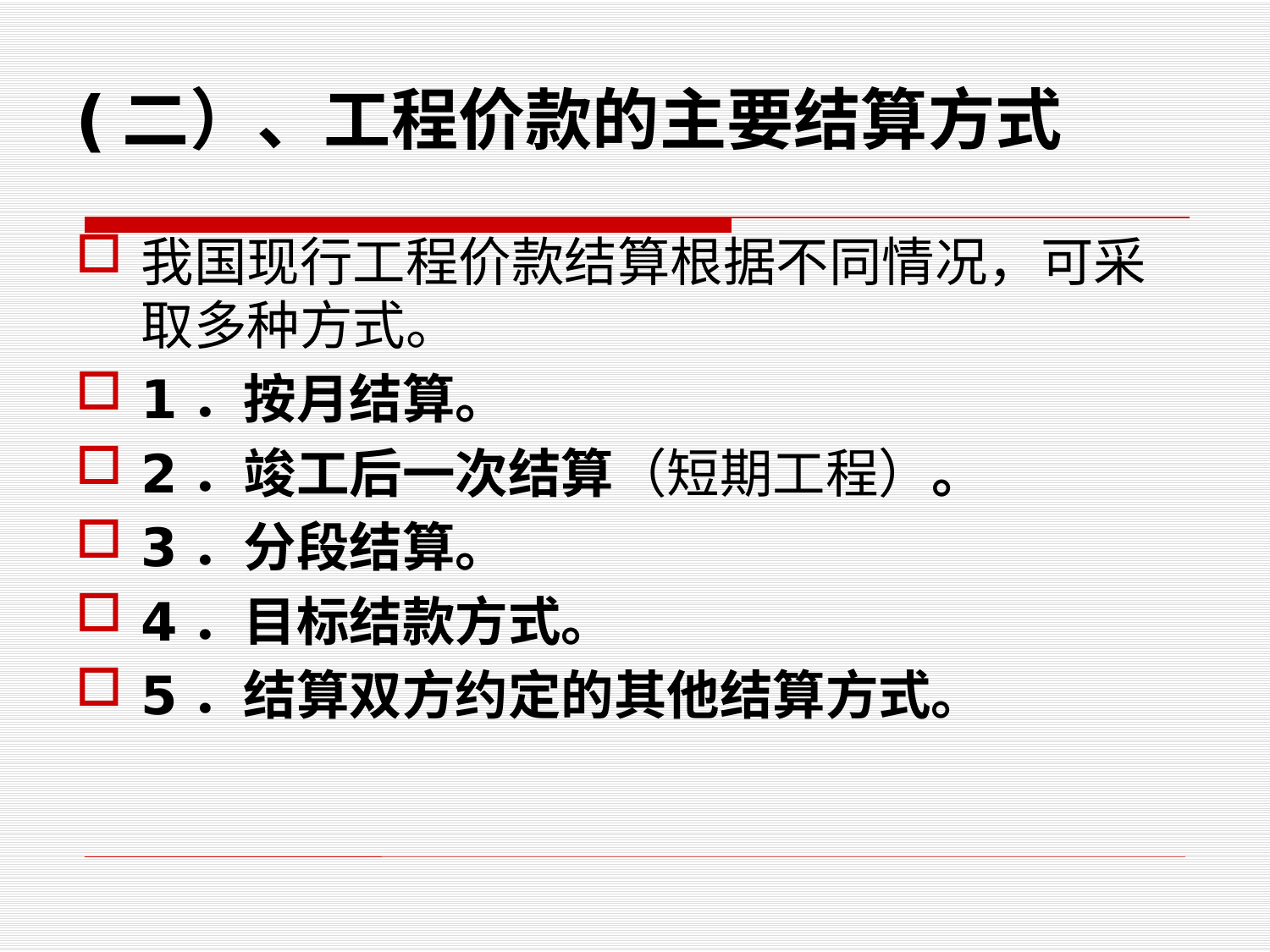

(二）、工程价款的主要结算方式
我国现行工程价款结算根据不同情况，可采取多种方式。
1．按月结算。
2．竣工后一次结算（短期工程）。
3．分段结算。
4．目标结款方式。
5．结算双方约定的其他结算方式。